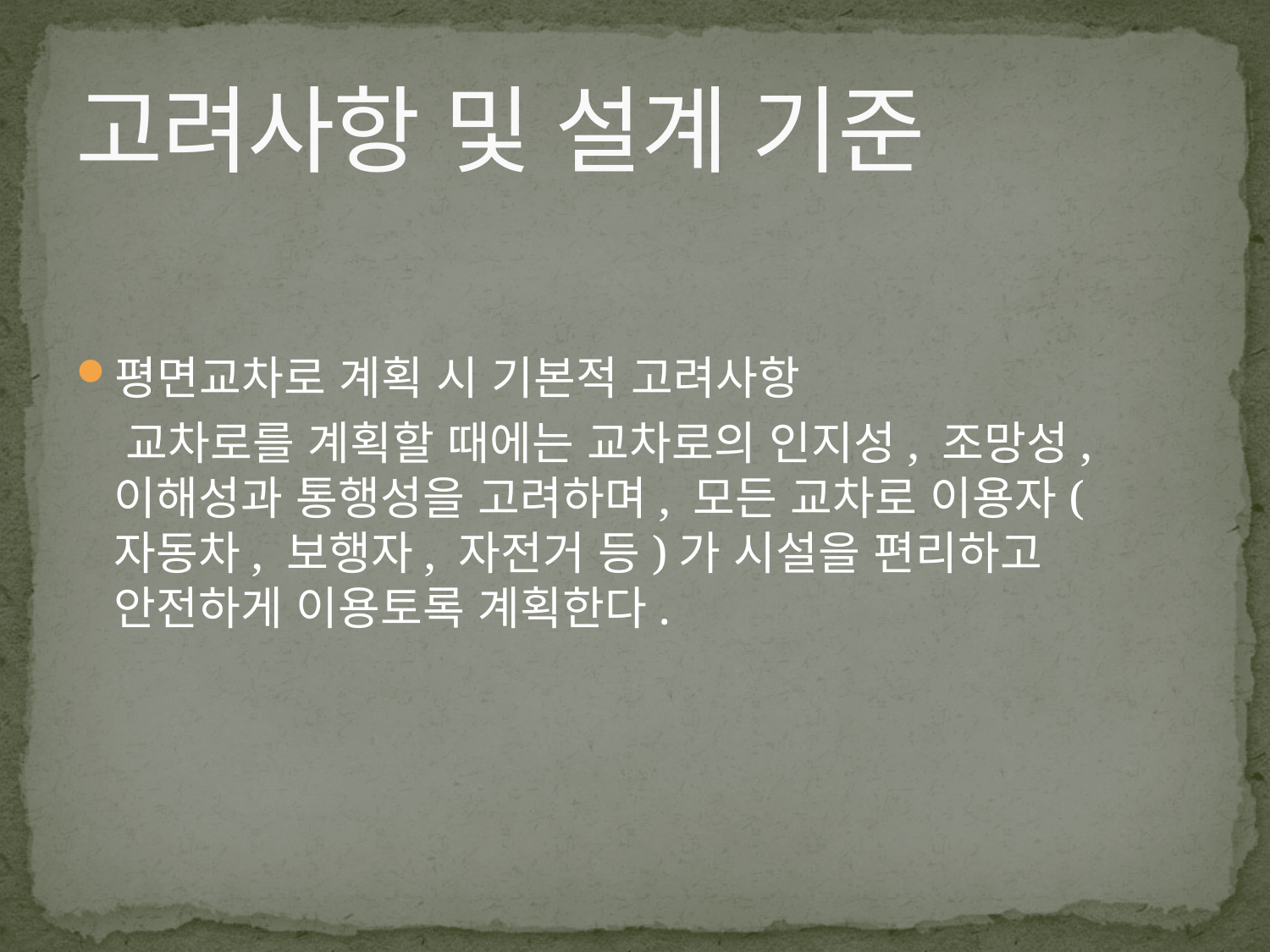

# 고려사항 및 설계 기준

평면교차로 계획 시 기본적 고려사항
   교차로를 계획할 때에는 교차로의 인지성, 조망성, 이해성과 통행성을 고려하며, 모든 교차로 이용자(자동차, 보행자, 자전거 등)가 시설을 편리하고 안전하게 이용토록 계획한다.